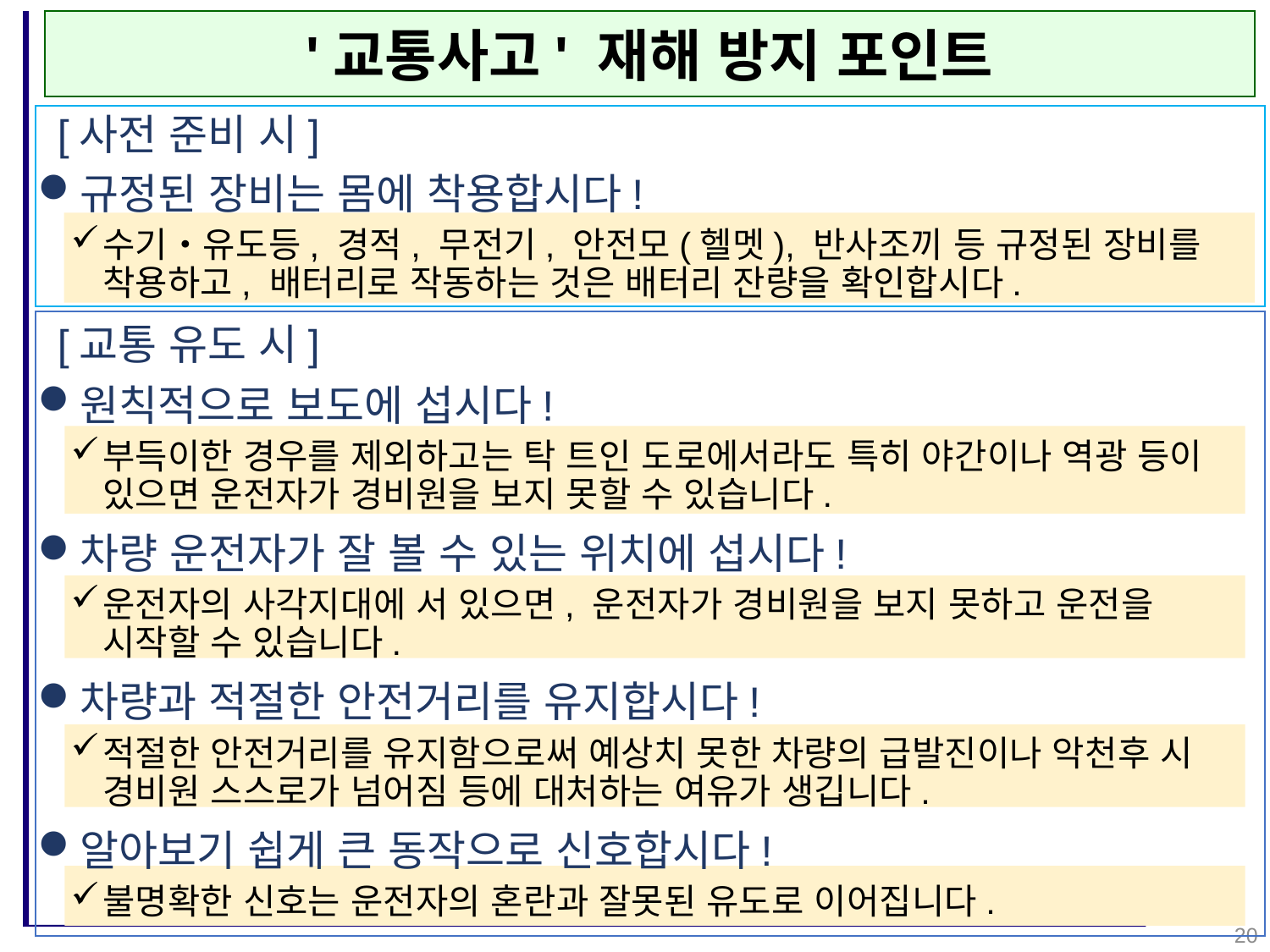

'교통사고' 재해 방지 포인트
[사전 준비 시]

규정된 장비는 몸에 착용합시다!
수기・유도등, 경적, 무전기, 안전모(헬멧), 반사조끼 등 규정된 장비를 착용하고, 배터리로 작동하는 것은 배터리 잔량을 확인합시다.

원칙적으로 보도에 섭시다!
부득이한 경우를 제외하고는 탁 트인 도로에서라도 특히 야간이나 역광 등이 있으면 운전자가 경비원을 보지 못할 수 있습니다.
차량 운전자가 잘 볼 수 있는 위치에 섭시다!
운전자의 사각지대에 서 있으면, 운전자가 경비원을 보지 못하고 운전을 시작할 수 있습니다.
차량과 적절한 안전거리를 유지합시다!
적절한 안전거리를 유지함으로써 예상치 못한 차량의 급발진이나 악천후 시 경비원 스스로가 넘어짐 등에 대처하는 여유가 생깁니다.
알아보기 쉽게 큰 동작으로 신호합시다!
불명확한 신호는 운전자의 혼란과 잘못된 유도로 이어집니다.

[교통 유도 시]

20